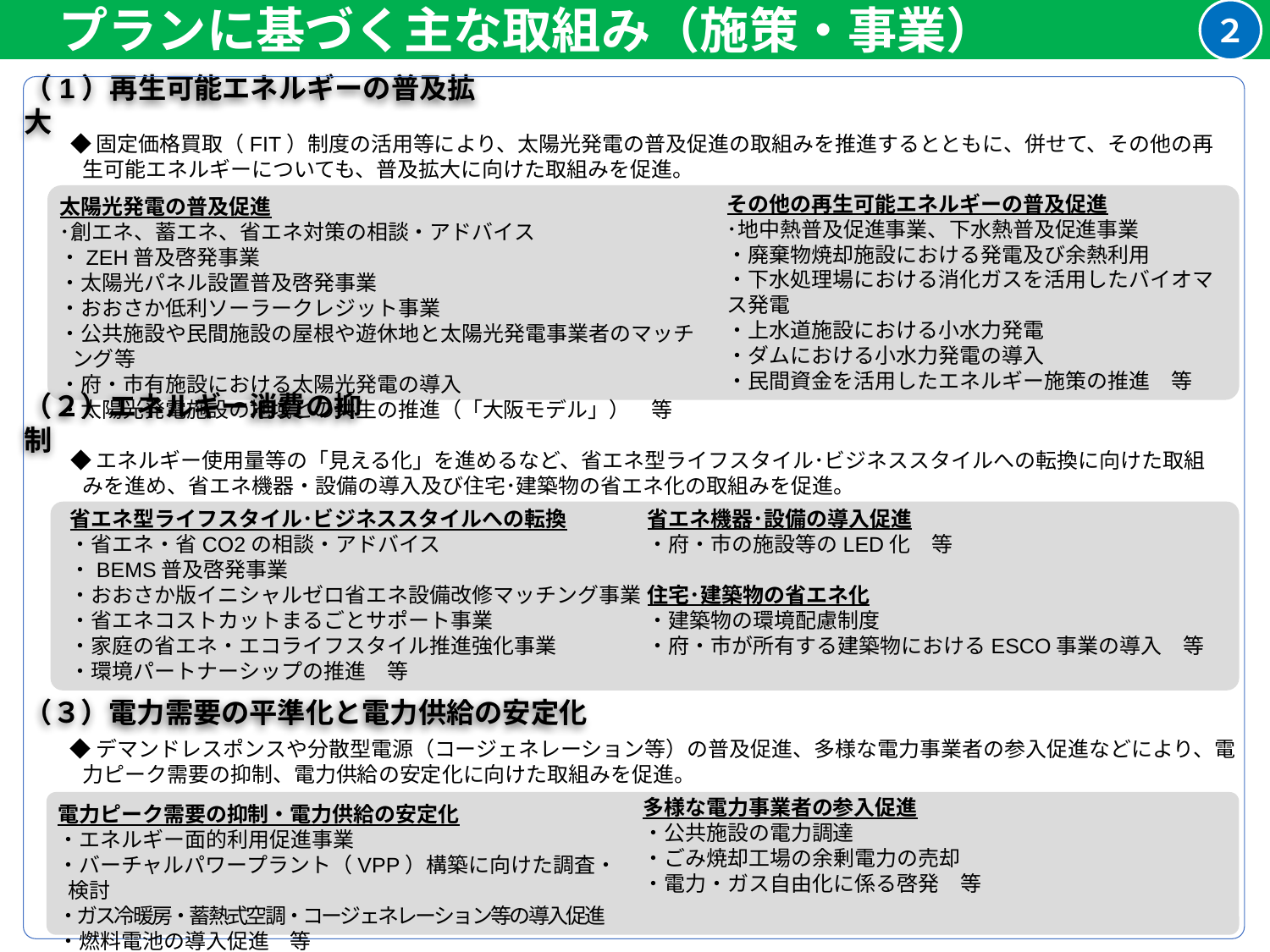

２
　プランに基づく主な取組み（施策・事業）

（1）再生可能エネルギーの普及拡大
◆固定価格買取（FIT）制度の活用等により、太陽光発電の普及促進の取組みを推進するとともに、併せて、その他の再生可能エネルギーについても、普及拡大に向けた取組みを促進。
その他の再生可能エネルギーの普及促進
･地中熱普及促進事業、下水熱普及促進事業
・廃棄物焼却施設における発電及び余熱利用
・下水処理場における消化ガスを活用したバイオマス発電
・上水道施設における小水力発電
・ダムにおける小水力発電の導入
・民間資金を活用したエネルギー施策の推進　等

太陽光発電の普及促進
･創エネ、蓄エネ、省エネ対策の相談・アドバイス
・ZEH普及啓発事業
・太陽光パネル設置普及啓発事業
・おおさか低利ソーラークレジット事業
・公共施設や民間施設の屋根や遊休地と太陽光発電事業者のマッチング等
・府・市有施設における太陽光発電の導入
・太陽光発電施設の地域との共生の推進（「大阪モデル」）　等
（２）エネルギー消費の抑制
◆エネルギー使用量等の「見える化」を進めるなど、省エネ型ライフスタイル･ビジネススタイルへの転換に向けた取組みを進め、省エネ機器・設備の導入及び住宅･建築物の省エネ化の取組みを促進。
省エネ機器･設備の導入促進
・府・市の施設等のLED化　等

住宅･建築物の省エネ化
・建築物の環境配慮制度
・府・市が所有する建築物におけるESCO事業の導入　等
省エネ型ライフスタイル･ビジネススタイルへの転換
・省エネ・省CO2の相談・アドバイス
・BEMS普及啓発事業
・おおさか版イニシャルゼロ省エネ設備改修マッチング事業
・省エネコストカットまるごとサポート事業
・家庭の省エネ・エコライフスタイル推進強化事業
・環境パートナーシップの推進　等

（３）電力需要の平準化と電力供給の安定化
◆デマンドレスポンスや分散型電源（コージェネレーション等）の普及促進、多様な電力事業者の参入促進などにより、電力ピーク需要の抑制、電力供給の安定化に向けた取組みを促進。
多様な電力事業者の参入促進
・公共施設の電力調達
・ごみ焼却工場の余剰電力の売却
・電力・ガス自由化に係る啓発　等

電力ピーク需要の抑制・電力供給の安定化
・エネルギー面的利用促進事業
・バーチャルパワープラント（VPP）構築に向けた調査・検討
・ガス冷暖房・蓄熱式空調・コージェネレーション等の導入促進
・燃料電池の導入促進　等